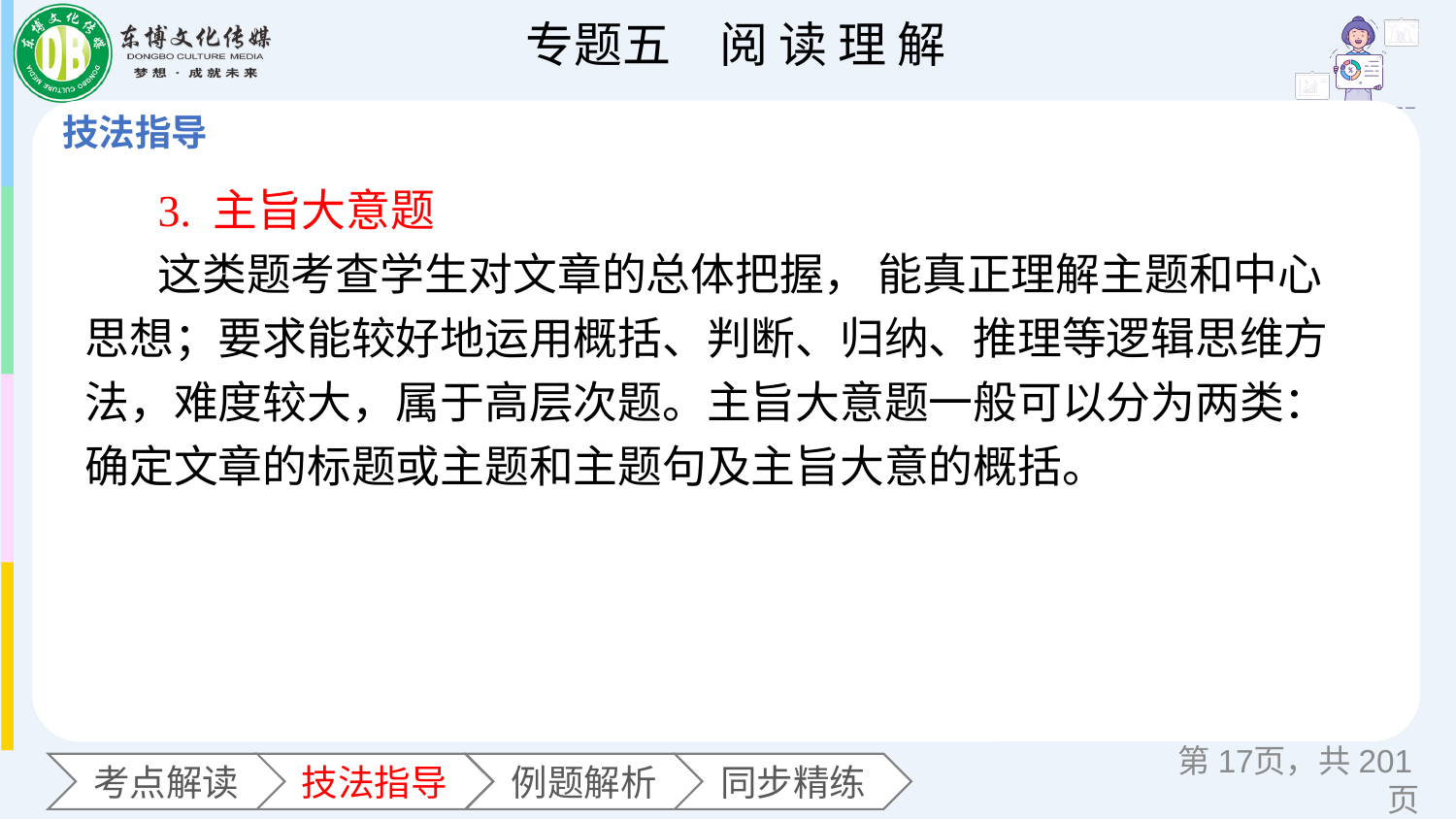

3. 主旨大意题
这类题考查学生对文章的总体把握， 能真正理解主题和中心思想；要求能较好地运用概括、判断、归纳、推理等逻辑思维方法，难度较大，属于高层次题。主旨大意题一般可以分为两类： 确定文章的标题或主题和主题句及主旨大意的概括。
第17页，共201页